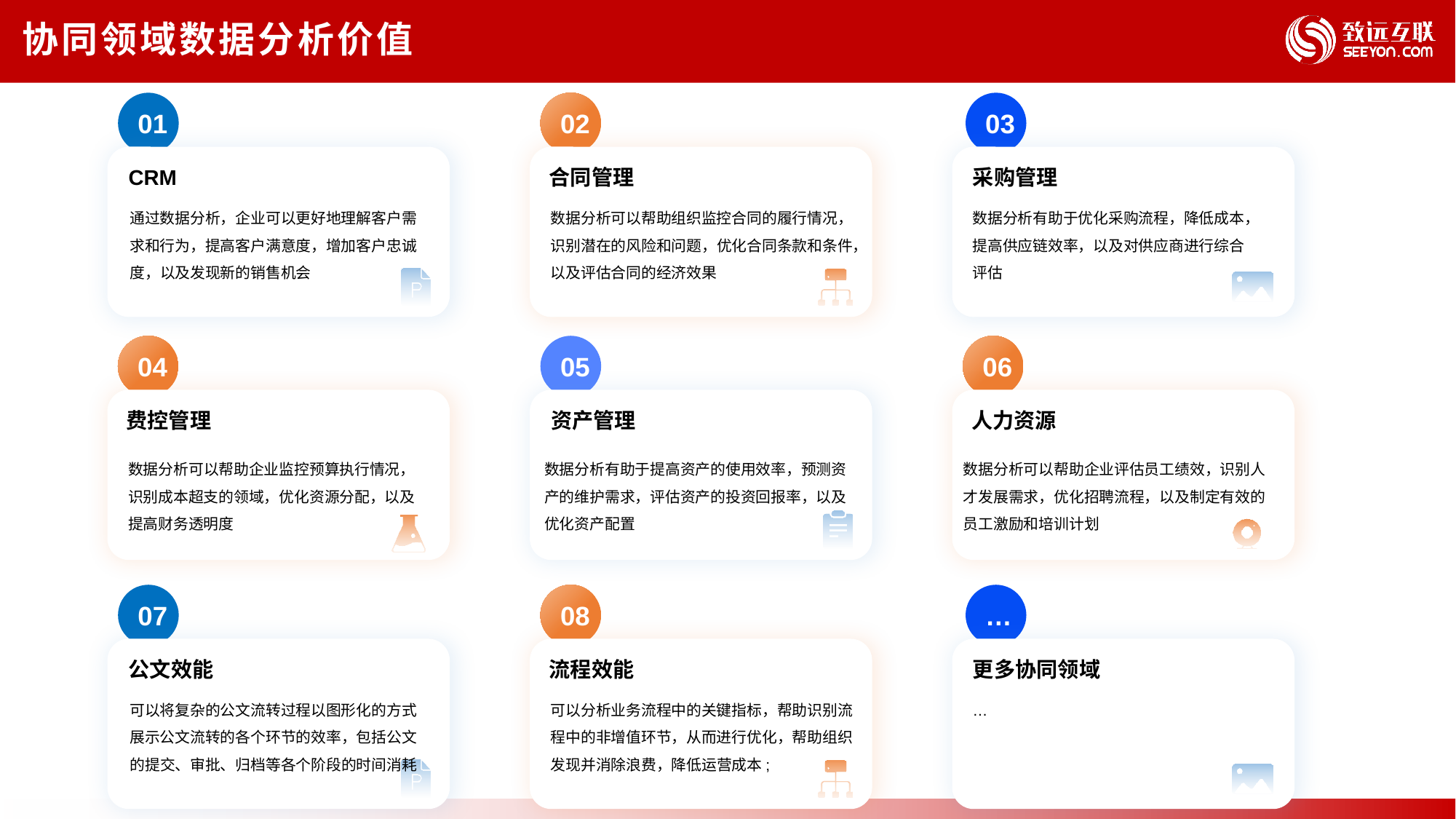

协同领域数据分析价值
01

CRM

02

合同管理

03

采购管理

数据分析可以帮助组织监控合同的履行情况，识别潜在的风险和问题，优化合同条款和条件，以及评估合同的经济效果
数据分析有助于优化采购流程，降低成本，提高供应链效率，以及对供应商进行综合评估
通过数据分析，企业可以更好地理解客户需求和行为，提高客户满意度，增加客户忠诚度，以及发现新的销售机会
04

费控管理

05

资产管理

06

人力资源

数据分析可以帮助企业评估员工绩效，识别人才发展需求，优化招聘流程，以及制定有效的员工激励和培训计划
数据分析可以帮助企业监控预算执行情况，识别成本超支的领域，优化资源分配，以及提高财务透明度
数据分析有助于提高资产的使用效率，预测资产的维护需求，评估资产的投资回报率，以及优化资产配置
07

公文效能

08

流程效能

…

更多协同领域

可以分析业务流程中的关键指标，帮助识别流程中的非增值环节，从而进行优化，帮助组织发现并消除浪费，降低运营成本;
…
可以将复杂的公文流转过程以图形化的方式展示公文流转的各个环节的效率，包括公文的提交、审批、归档等各个阶段的时间消耗